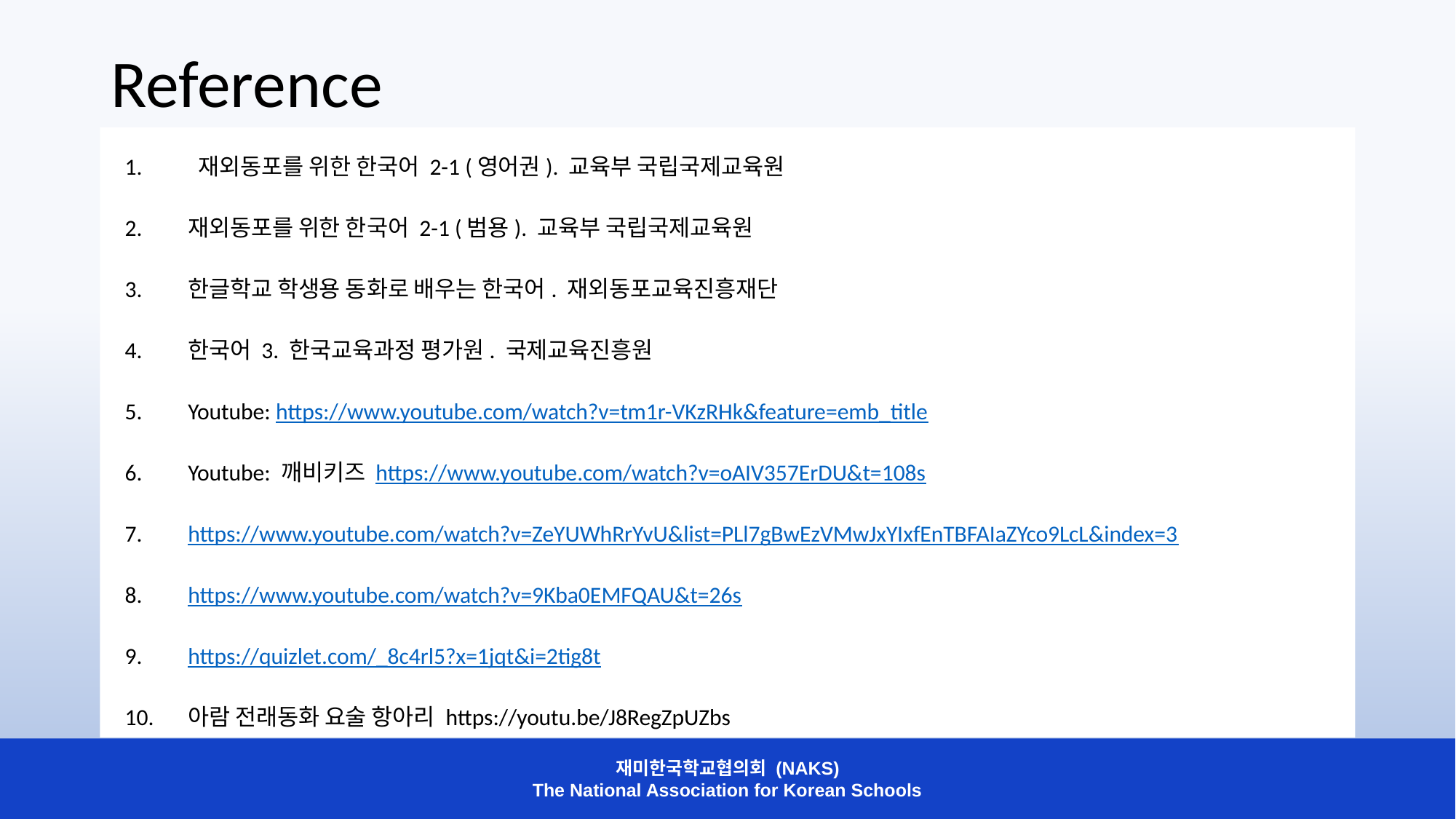

# Reference
 재외동포를 위한 한국어 2-1 (영어권). 교육부 국립국제교육원
재외동포를 위한 한국어 2-1 (범용). 교육부 국립국제교육원
한글학교 학생용 동화로 배우는 한국어. 재외동포교육진흥재단
한국어 3. 한국교육과정 평가원. 국제교육진흥원
Youtube: https://www.youtube.com/watch?v=tm1r-VKzRHk&feature=emb_title
Youtube: 깨비키즈 https://www.youtube.com/watch?v=oAIV357ErDU&t=108s
https://www.youtube.com/watch?v=ZeYUWhRrYvU&list=PLl7gBwEzVMwJxYIxfEnTBFAIaZYco9LcL&index=3
https://www.youtube.com/watch?v=9Kba0EMFQAU&t=26s
https://quizlet.com/_8c4rl5?x=1jqt&i=2tig8t
아람 전래동화 요술 항아리 https://youtu.be/J8RegZpUZbs

재미한국학교협의회 (NAKS)
The National Association for Korean Schools